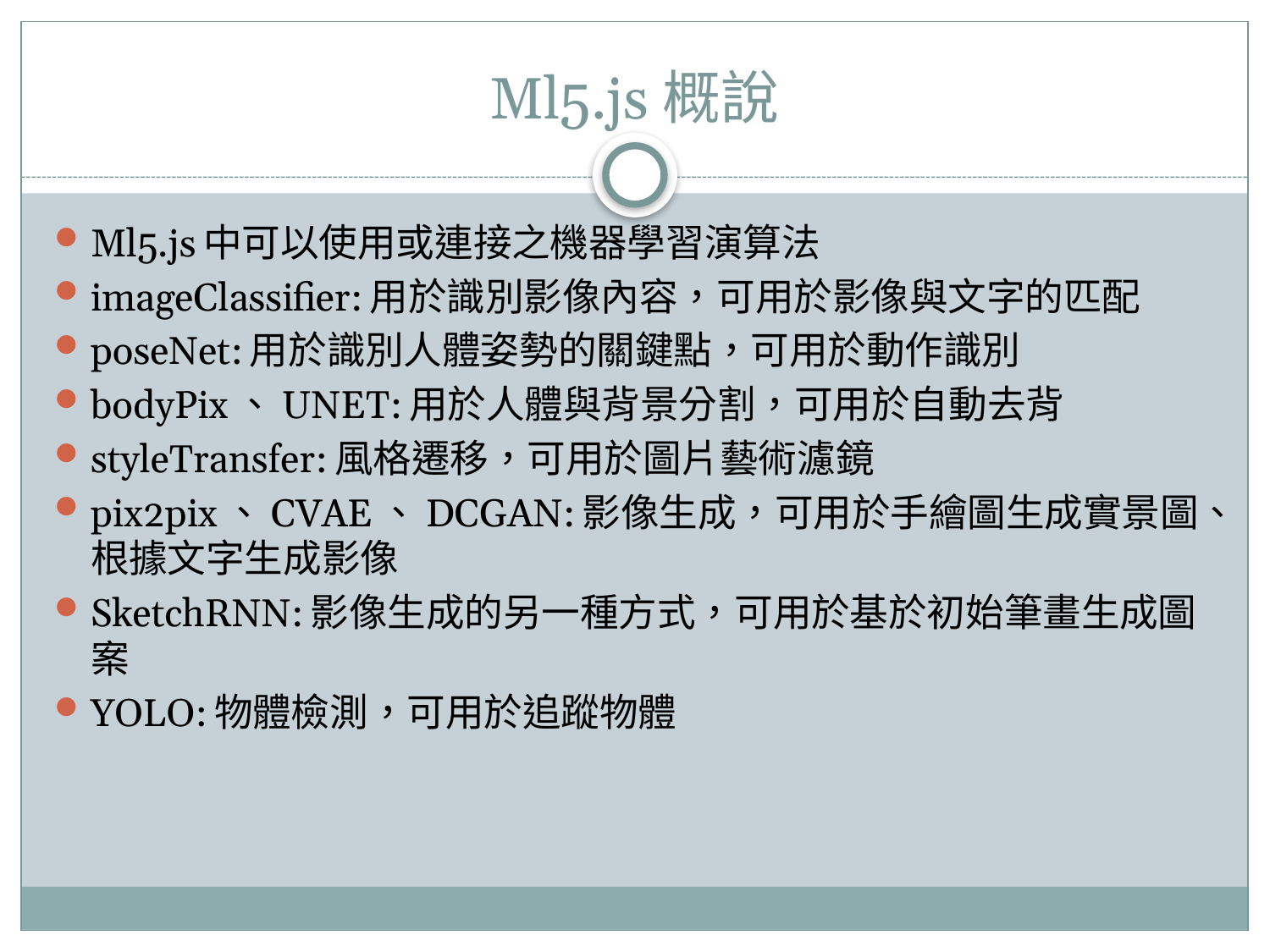

# Ml5.js概說
Ml5.js中可以使用或連接之機器學習演算法
imageClassifier:用於識別影像內容，可用於影像與文字的匹配
poseNet:用於識別人體姿勢的關鍵點，可用於動作識別
bodyPix、UNET:用於人體與背景分割，可用於自動去背
styleTransfer:風格遷移，可用於圖片藝術濾鏡
pix2pix、CVAE、DCGAN:影像生成，可用於手繪圖生成實景圖、根據文字生成影像
SketchRNN:影像生成的另一種方式，可用於基於初始筆畫生成圖案
YOLO:物體檢測，可用於追蹤物體